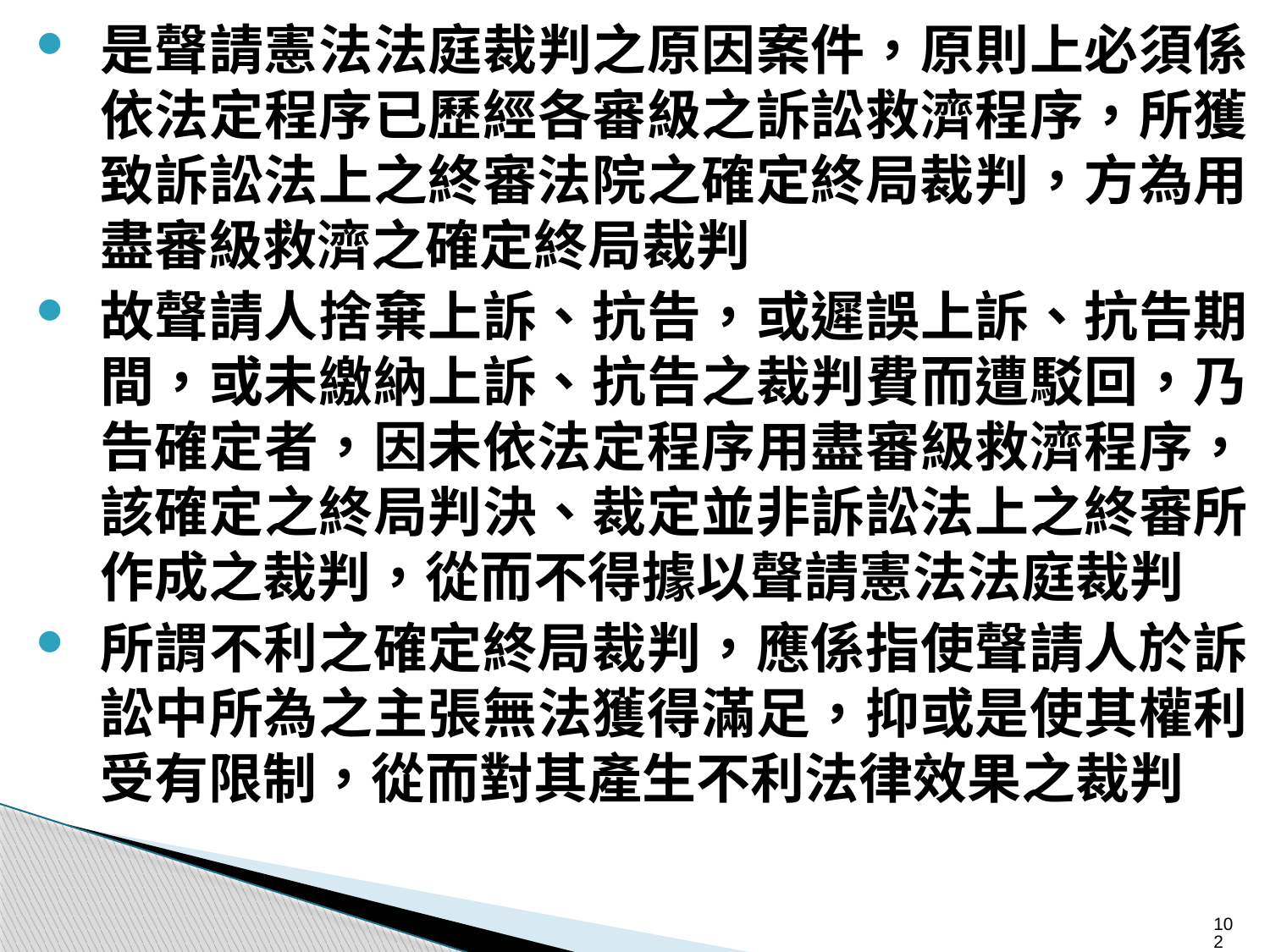

是聲請憲法法庭裁判之原因案件，原則上必須係依法定程序已歷經各審級之訴訟救濟程序，所獲致訴訟法上之終審法院之確定終局裁判，方為用盡審級救濟之確定終局裁判
故聲請人捨棄上訴、抗告，或遲誤上訴、抗告期間，或未繳納上訴、抗告之裁判費而遭駁回，乃告確定者，因未依法定程序用盡審級救濟程序，該確定之終局判決、裁定並非訴訟法上之終審所作成之裁判，從而不得據以聲請憲法法庭裁判
所謂不利之確定終局裁判，應係指使聲請人於訴訟中所為之主張無法獲得滿足，抑或是使其權利受有限制，從而對其產生不利法律效果之裁判

102